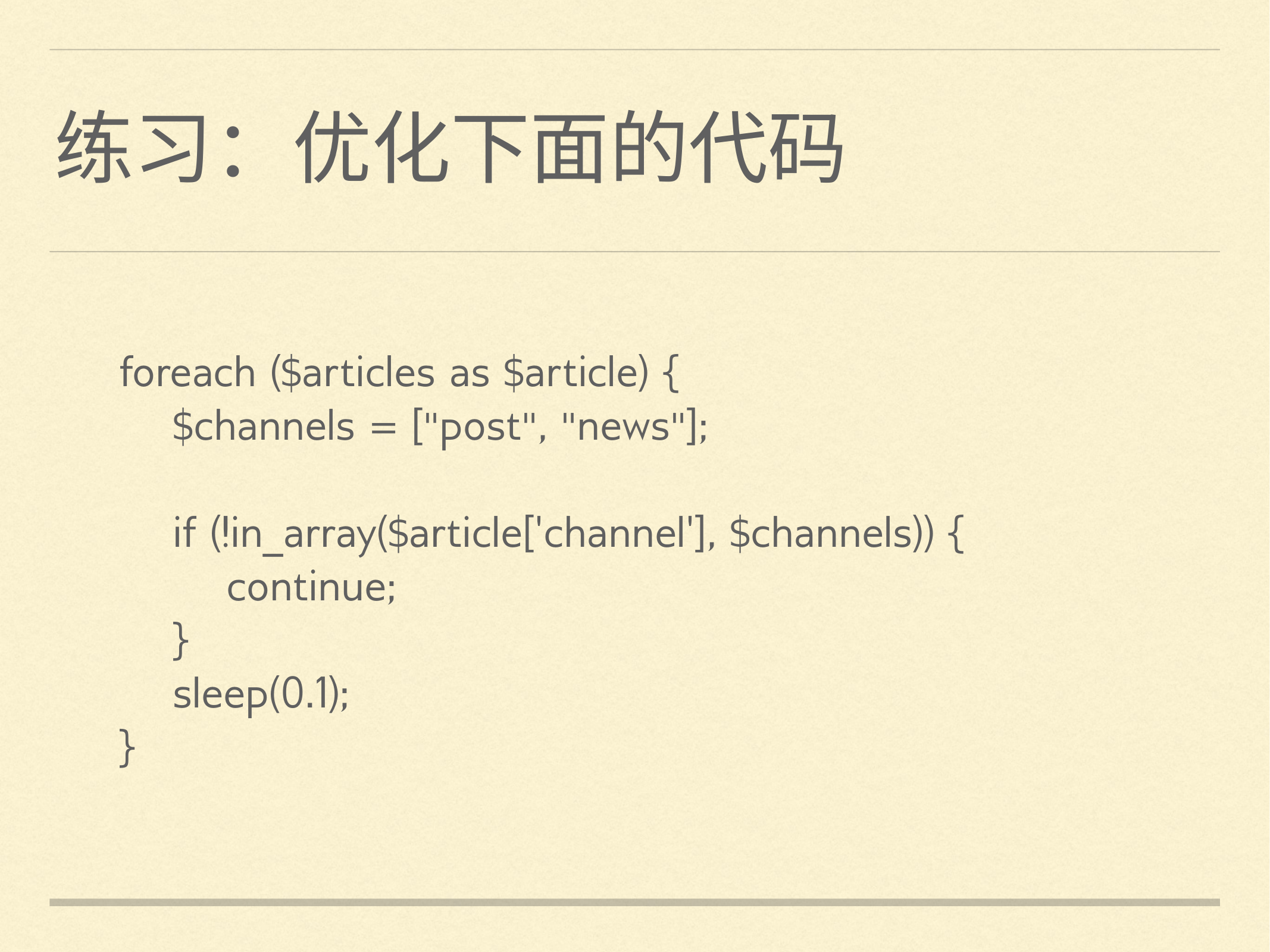

# 练习：优化下面的代码
foreach ($articles as $article) {
    $channels = ["post", "news"];

    if (!in_array($article['channel'], $channels)) {
        continue;
    }
    sleep(0.1);
}